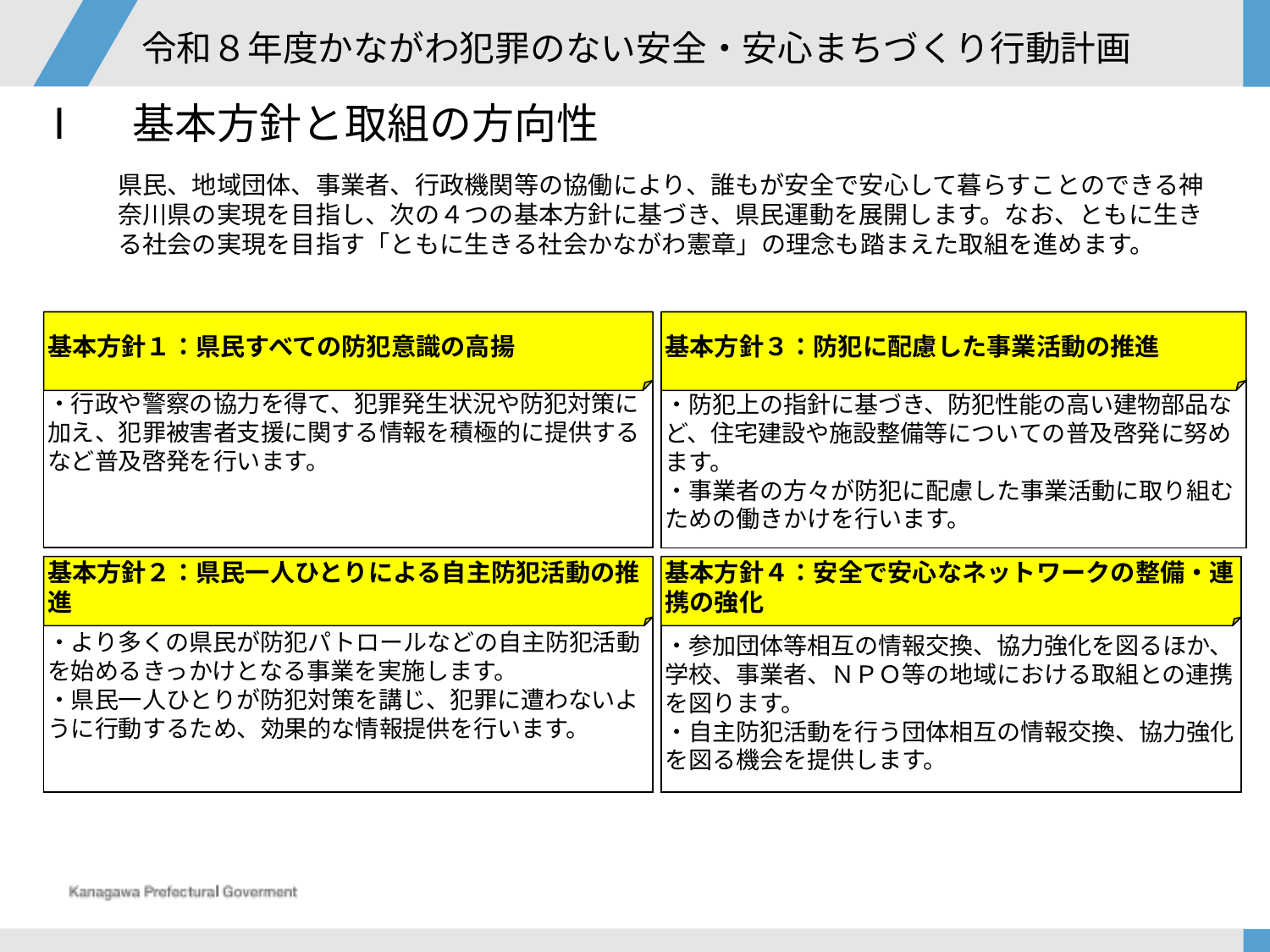

令和８年度かながわ犯罪のない安全・安心まちづくり行動計画
Ⅰ　基本方針と取組の方向性
県民、地域団体、事業者、行政機関等の協働により、誰もが安全で安心して暮らすことのできる神奈川県の実現を目指し、次の４つの基本方針に基づき、県民運動を展開します。なお、ともに生きる社会の実現を目指す「ともに生きる社会かながわ憲章」の理念も踏まえた取組を進めます。
基本方針１：県民すべての防犯意識の高揚
基本方針３：防犯に配慮した事業活動の推進

・行政や警察の協力を得て、犯罪発生状況や防犯対策に加え、犯罪被害者支援に関する情報を積極的に提供するなど普及啓発を行います。
・防犯上の指針に基づき、防犯性能の高い建物部品など、住宅建設や施設整備等についての普及啓発に努めます。
・事業者の方々が防犯に配慮した事業活動に取り組むための働きかけを行います。
基本方針２：県民一人ひとりによる自主防犯活動の推進
基本方針４：安全で安心なネットワークの整備・連携の強化

・参加団体等相互の情報交換、協力強化を図るほか、学校、事業者、ＮＰＯ等の地域における取組との連携を図ります。
・自主防犯活動を行う団体相互の情報交換、協力強化を図る機会を提供します。

・より多くの県民が防犯パトロールなどの自主防犯活動を始めるきっかけとなる事業を実施します。
・県民一人ひとりが防犯対策を講じ、犯罪に遭わないように行動するため、効果的な情報提供を行います。